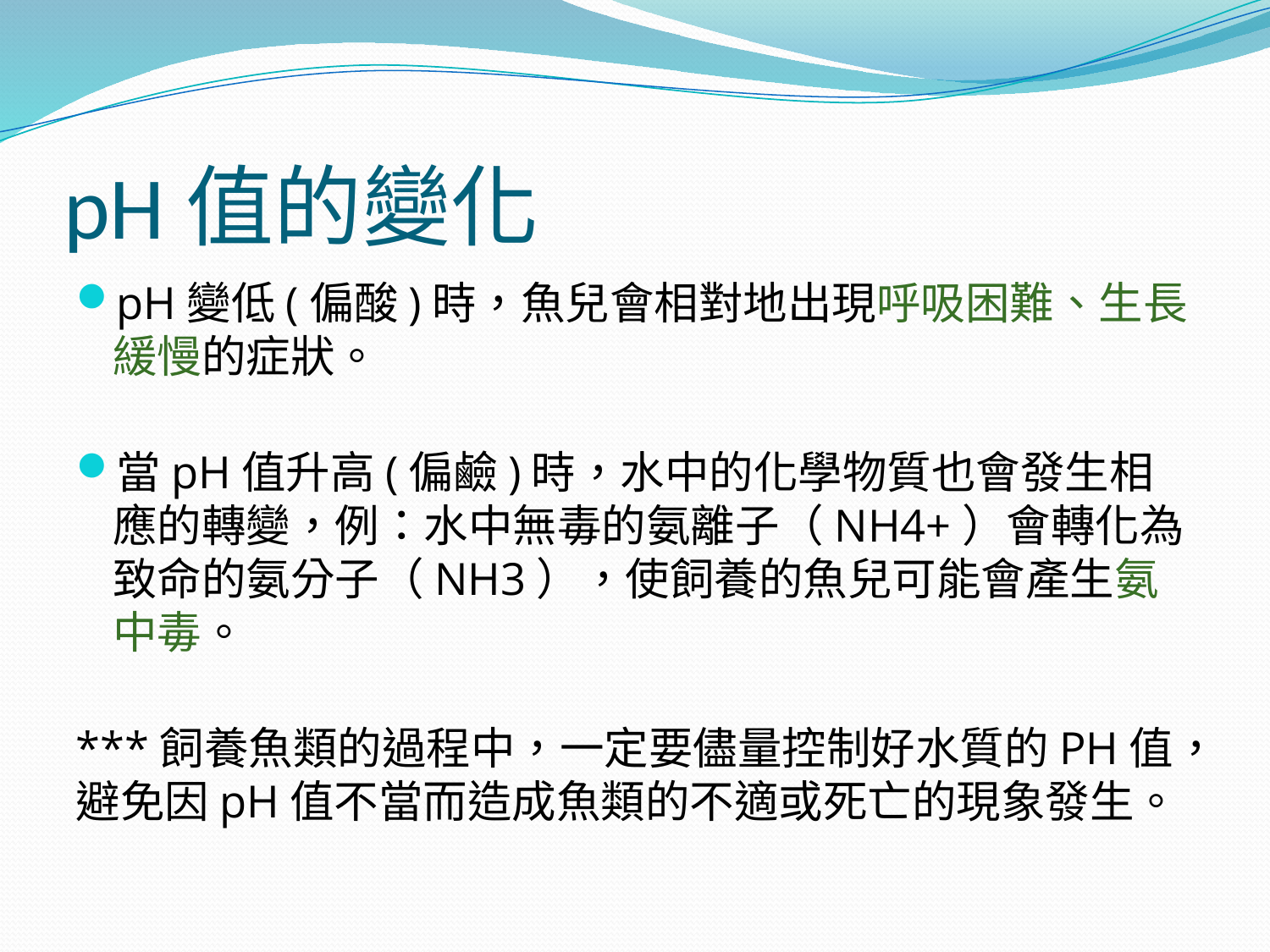

# pH值的變化
pH變低(偏酸)時，魚兒會相對地出現呼吸困難、生長緩慢的症狀。
當pH值升高(偏鹼)時，水中的化學物質也會發生相應的轉變，例：水中無毒的氨離子（NH4+）會轉化為致命的氨分子（NH3），使飼養的魚兒可能會產生氨中毒。
***飼養魚類的過程中，一定要儘量控制好水質的PH值，避免因pH值不當而造成魚類的不適或死亡的現象發生。